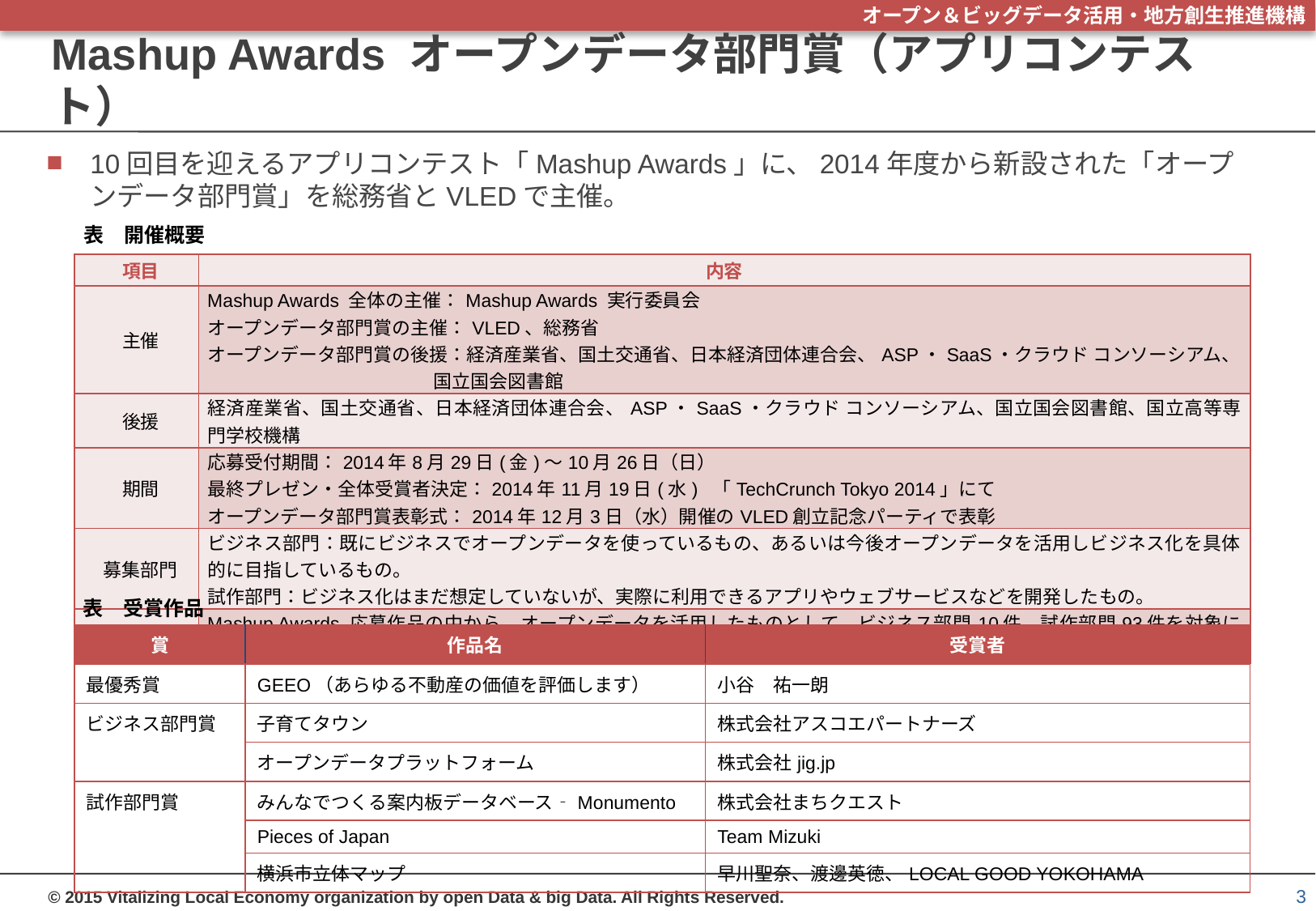

# Mashup Awards オープンデータ部門賞（アプリコンテスト）
10回目を迎えるアプリコンテスト「Mashup Awards」に、2014年度から新設された「オープンデータ部門賞」を総務省とVLEDで主催。
表　開催概要
| 項目 | 内容 |
| --- | --- |
| 主催 | Mashup Awards 全体の主催：Mashup Awards 実行委員会 オープンデータ部門賞の主催：VLED、総務省 オープンデータ部門賞の後援：経済産業省、国土交通省、日本経済団体連合会、ASP・SaaS・クラウド コンソーシアム、国立国会図書館 |
| 後援 | 経済産業省、国土交通省、日本経済団体連合会、ASP・SaaS・クラウド コンソーシアム、国立国会図書館、国立高等専門学校機構 |
| 期間 | 応募受付期間：2014年8月29日(金)～10月26日（日） 最終プレゼン・全体受賞者決定：2014年11月19日(水) 「TechCrunch Tokyo 2014」にて オープンデータ部門賞表彰式：2014年12月3日（水）開催のVLED創立記念パーティで表彰 |
| 募集部門 | ビジネス部門：既にビジネスでオープンデータを使っているもの、あるいは今後オープンデータを活用しビジネス化を具体的に目指しているもの。 試作部門：ビジネス化はまだ想定していないが、実際に利用できるアプリやウェブサービスなどを開発したもの。 |
| 応募数 | Mashup Awards 応募作品の中から、オープンデータを活用したものとして、ビジネス部門10件、試作部門93件を対象に審査。 |
表　受賞作品
| 賞 | 作品名 | 受賞者 |
| --- | --- | --- |
| 最優秀賞 | GEEO（あらゆる不動産の価値を評価します） | 小谷　祐一朗 |
| ビジネス部門賞 | 子育てタウン | 株式会社アスコエパートナーズ |
|  | オープンデータプラットフォーム | 株式会社jig.jp |
| 試作部門賞 | みんなでつくる案内板データベース‐Monumento | 株式会社まちクエスト |
|  | Pieces of Japan | Team Mizuki |
|  | 横浜市立体マップ | 早川聖奈、渡邊英徳、LOCAL GOOD YOKOHAMA |
3